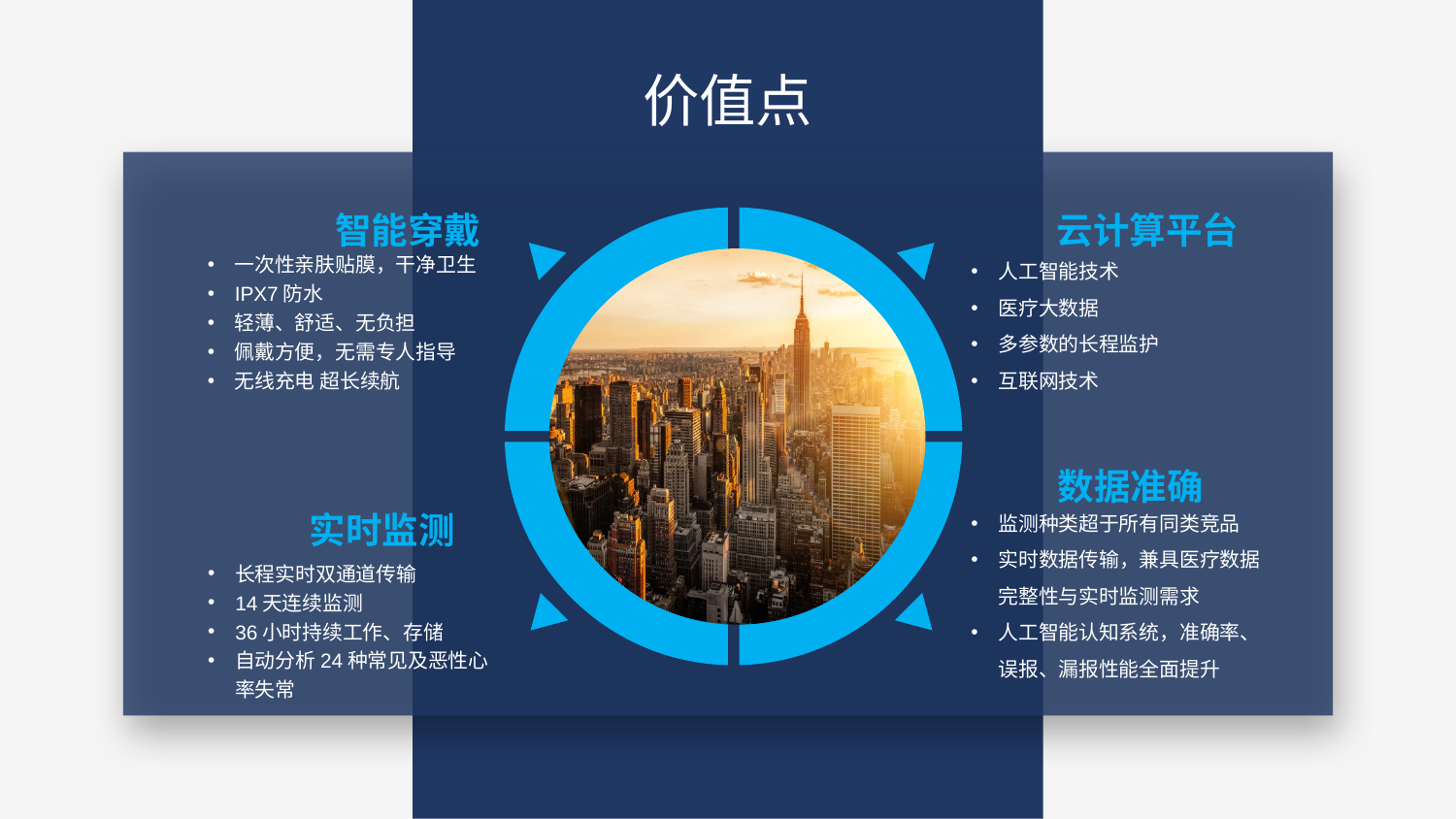

价值点

智能穿戴
云计算平台

一次性亲肤贴膜，干净卫生
IPX7防水
轻薄、舒适、无负担
佩戴方便，无需专人指导
无线充电 超长续航
人工智能技术
医疗大数据
多参数的长程监护
互联网技术

数据准确
监测种类超于所有同类竞品
实时数据传输，兼具医疗数据完整性与实时监测需求
人工智能认知系统，准确率、误报、漏报性能全面提升
实时监测
长程实时双通道传输
14天连续监测
36小时持续工作、存储
自动分析24种常见及恶性心率失常